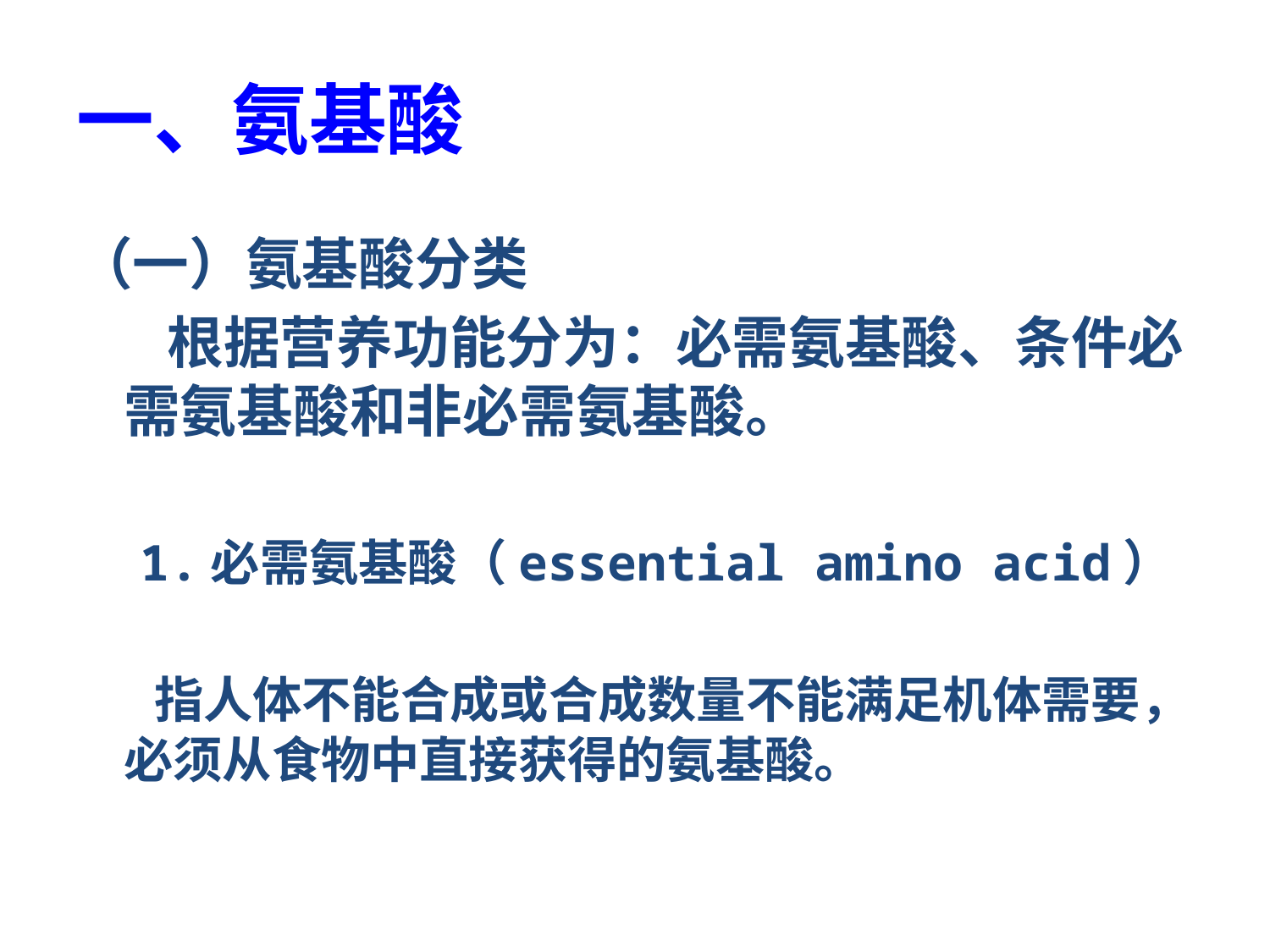

# 一、氨基酸
（一）氨基酸分类
      根据营养功能分为：必需氨基酸、条件必需氨基酸和非必需氨基酸。

1.必需氨基酸（essential amino acid）
     指人体不能合成或合成数量不能满足机体需要，必须从食物中直接获得的氨基酸。